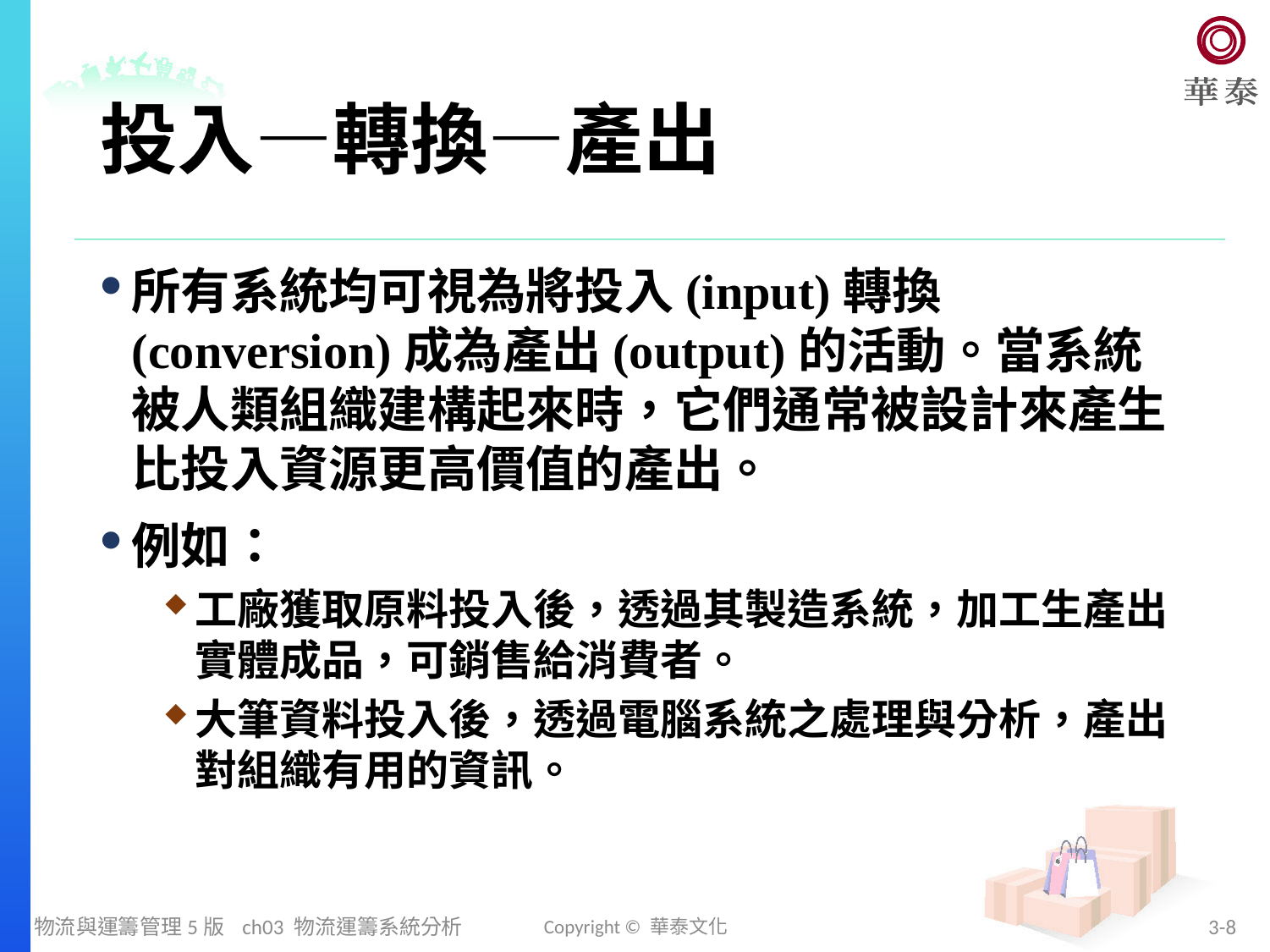

# 投入—轉換—產出
所有系統均可視為將投入(input)轉換(conversion)成為產出(output)的活動。當系統被人類組織建構起來時，它們通常被設計來產生比投入資源更高價值的產出。
例如：
工廠獲取原料投入後，透過其製造系統，加工生產出實體成品，可銷售給消費者。
大筆資料投入後，透過電腦系統之處理與分析，產出對組織有用的資訊。
物流與運籌管理5版  ch03 物流運籌系統分析
Copyright © 華泰文化
3-8